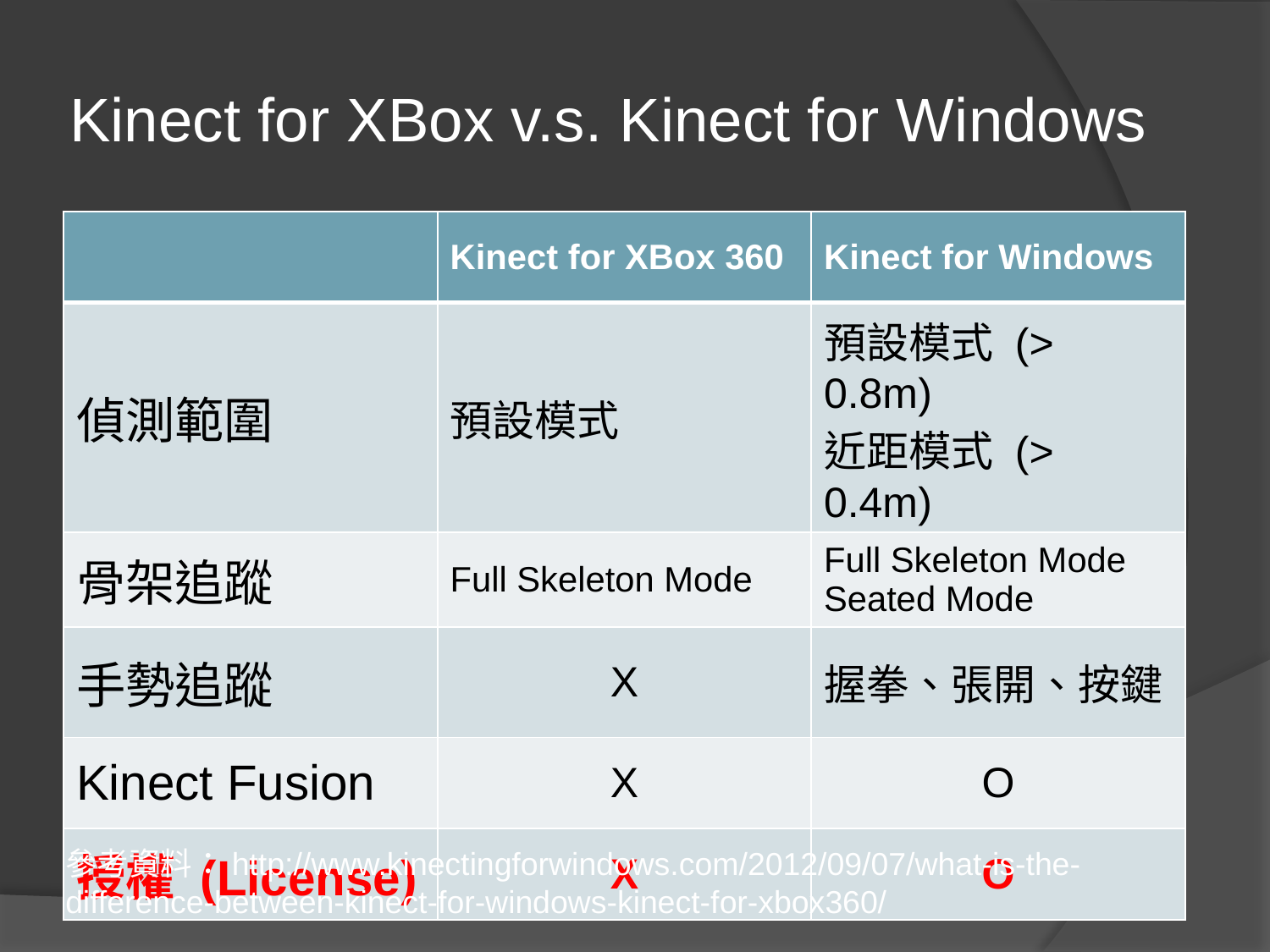

# Kinect for XBox v.s. Kinect for Windows
|  | Kinect for XBox 360 | Kinect for Windows |
| --- | --- | --- |
| 偵測範圍 | 預設模式 | 預設模式 (> 0.8m) 近距模式 (> 0.4m) |
| 骨架追蹤 | Full Skeleton Mode | Full Skeleton Mode Seated Mode |
| 手勢追蹤 | X | 握拳、張開、按鍵 |
| Kinect Fusion | X | O |
| 授權 (License) | X | O |
參考資料：http://www.kinectingforwindows.com/2012/09/07/what-is-the-difference-between-kinect-for-windows-kinect-for-xbox360/